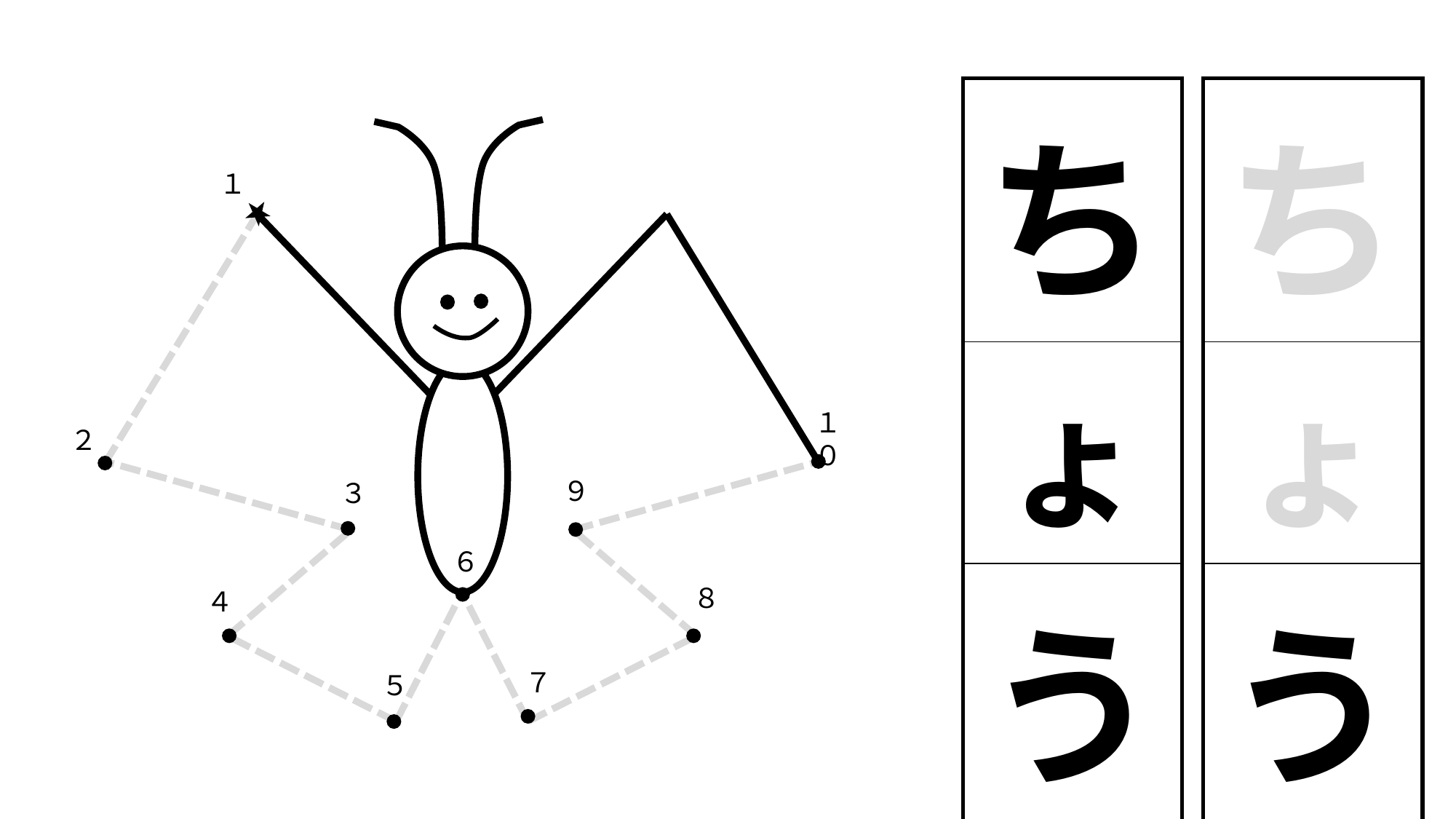

| ち |
| --- |
| ょ |
| う |
| ち |
| --- |
| ょ |
| う |

１

１０
２

９
３

６
８
４

７
５